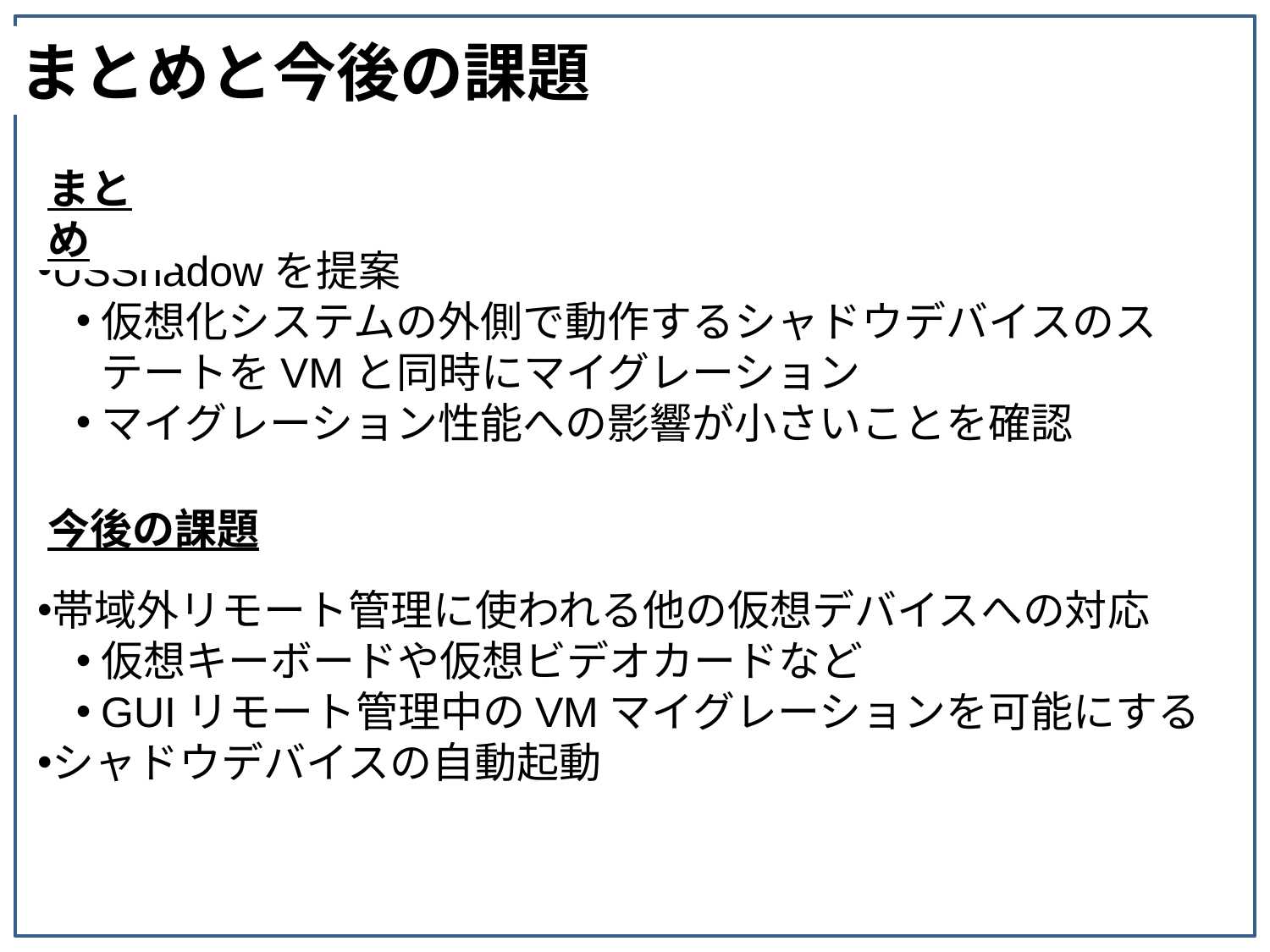

まとめと今後の課題

USShadowを提案
仮想化システムの外側で動作するシャドウデバイスのステートをVMと同時にマイグレーション
マイグレーション性能への影響が小さいことを確認
まとめ

帯域外リモート管理に使われる他の仮想デバイスへの対応
仮想キーボードや仮想ビデオカードなど
GUIリモート管理中のVMマイグレーションを可能にする
シャドウデバイスの自動起動
今後の課題